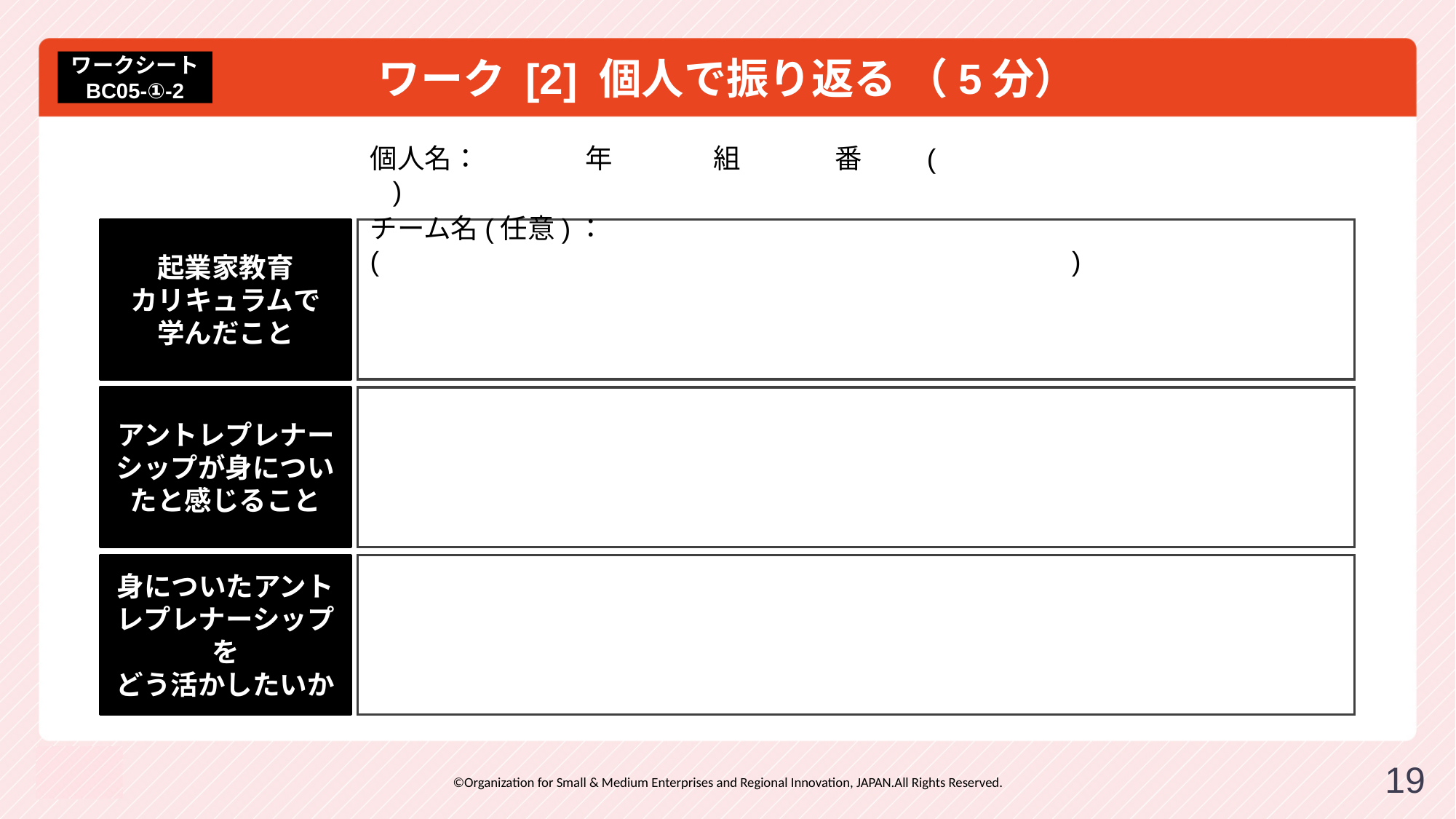

# ワーク [2] 個人で振り返る （5分）
ワークシート
BC05-①-2
個人名：　　    　年　　   　組　　　  番     　(                                                         )

チーム名(任意)：(                                                                                           )
起業家教育
カリキュラムで
学んだこと

アントレプレナーシップが身についたと感じること

身についたアントレプレナーシップを
どう活かしたいか